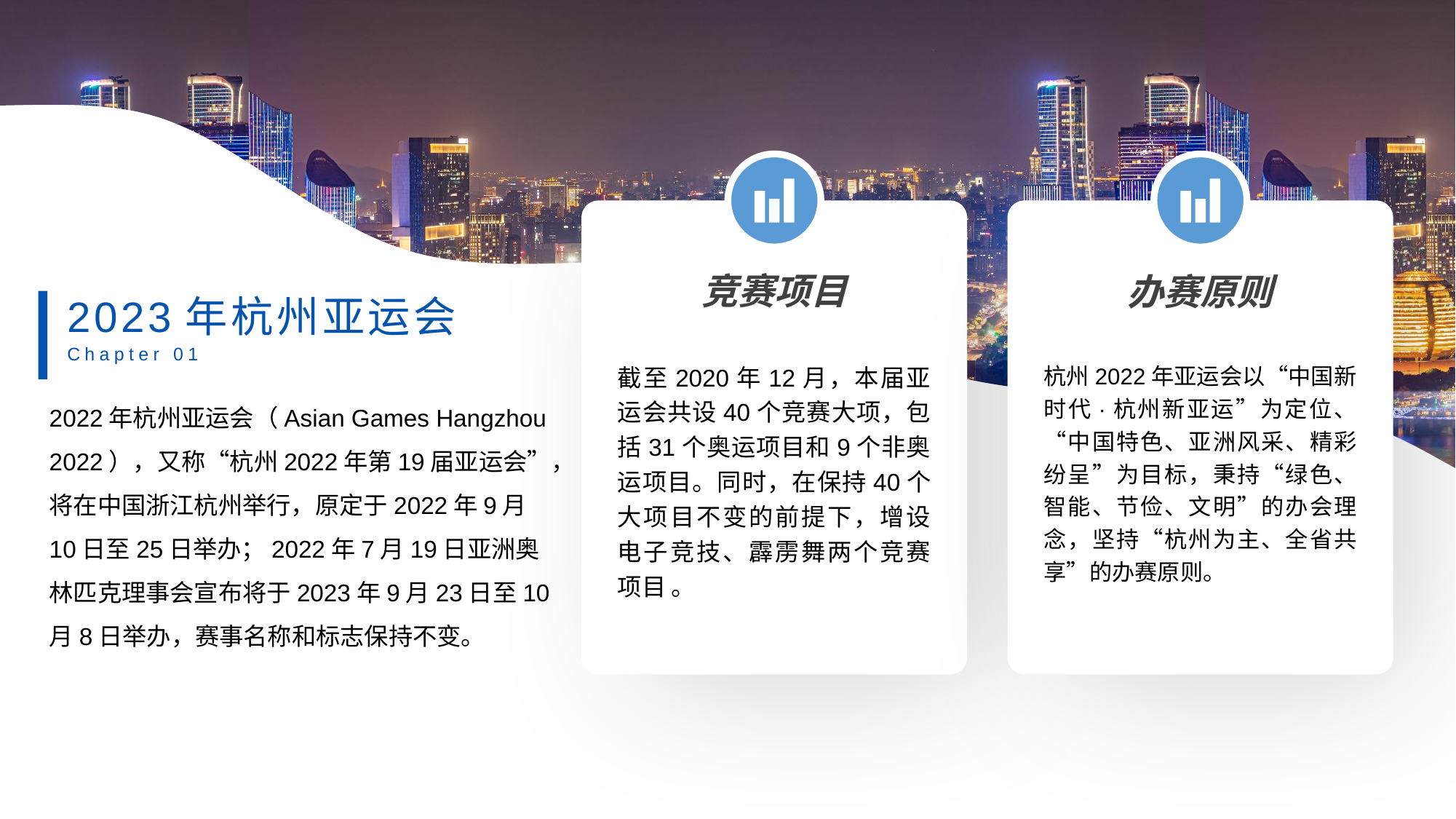

竞赛项目
截至2020年12月，本届亚运会共设40个竞赛大项，包括31个奥运项目和9个非奥运项目。同时，在保持40个大项目不变的前提下，增设电子竞技、霹雳舞两个竞赛项目 。

办赛原则
杭州2022年亚运会以“中国新时代·杭州新亚运”为定位、“中国特色、亚洲风采、精彩纷呈”为目标，秉持“绿色、智能、节俭、文明”的办会理念，坚持“杭州为主、全省共享”的办赛原则。
2023年杭州亚运会Chapter 01

2022年杭州亚运会（Asian Games Hangzhou 2022），又称“杭州2022年第19届亚运会”，将在中国浙江杭州举行，原定于2022年9月10日至25日举办；2022年7月19日亚洲奥林匹克理事会宣布将于2023年9月23日至10月8日举办，赛事名称和标志保持不变。